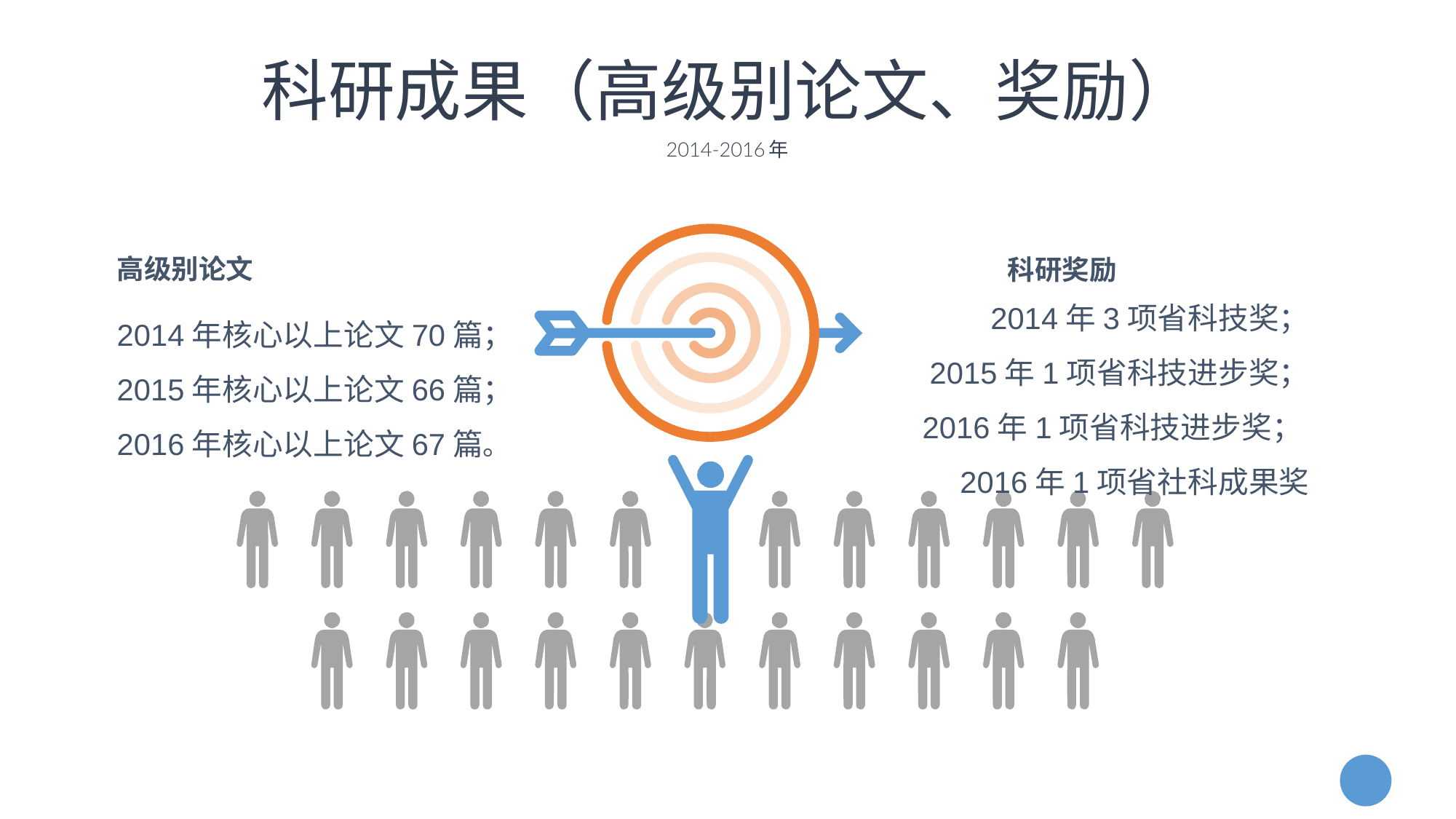

# 科研成果（高级别论文、奖励）
2014-2016年

高级别论文
2014年核心以上论文70篇；
2015年核心以上论文66篇；
2016年核心以上论文67篇。
科研奖励
    2014年3项省科技奖；
2015年1项省科技进步奖；
     2016年1项省科技进步奖；2016年1项省社科成果奖

15